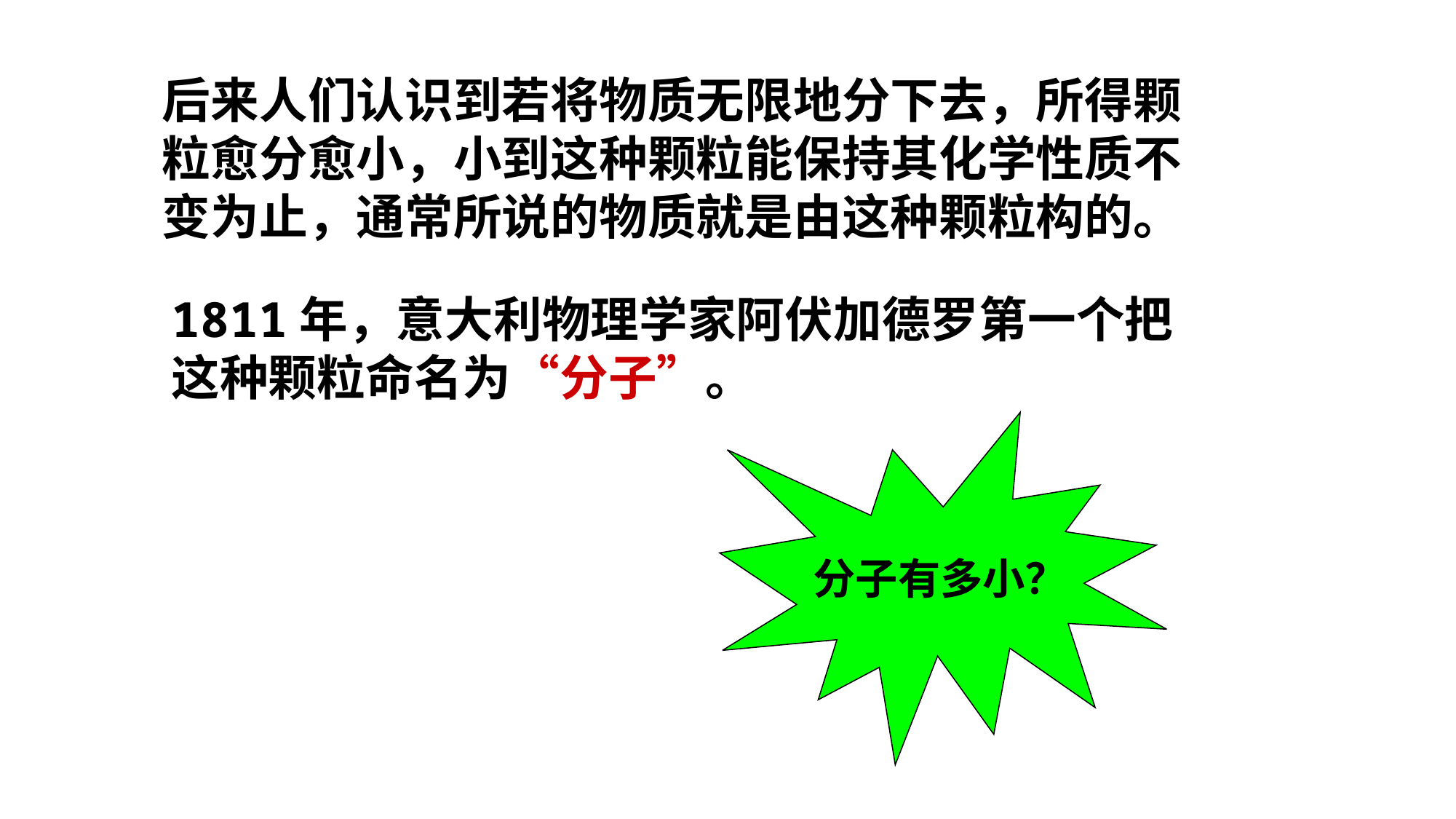

后来人们认识到若将物质无限地分下去，所得颗粒愈分愈小，小到这种颗粒能保持其化学性质不变为止，通常所说的物质就是由这种颗粒构的。
1811年，意大利物理学家阿伏加德罗第一个把这种颗粒命名为“分子”。
分子有多小？